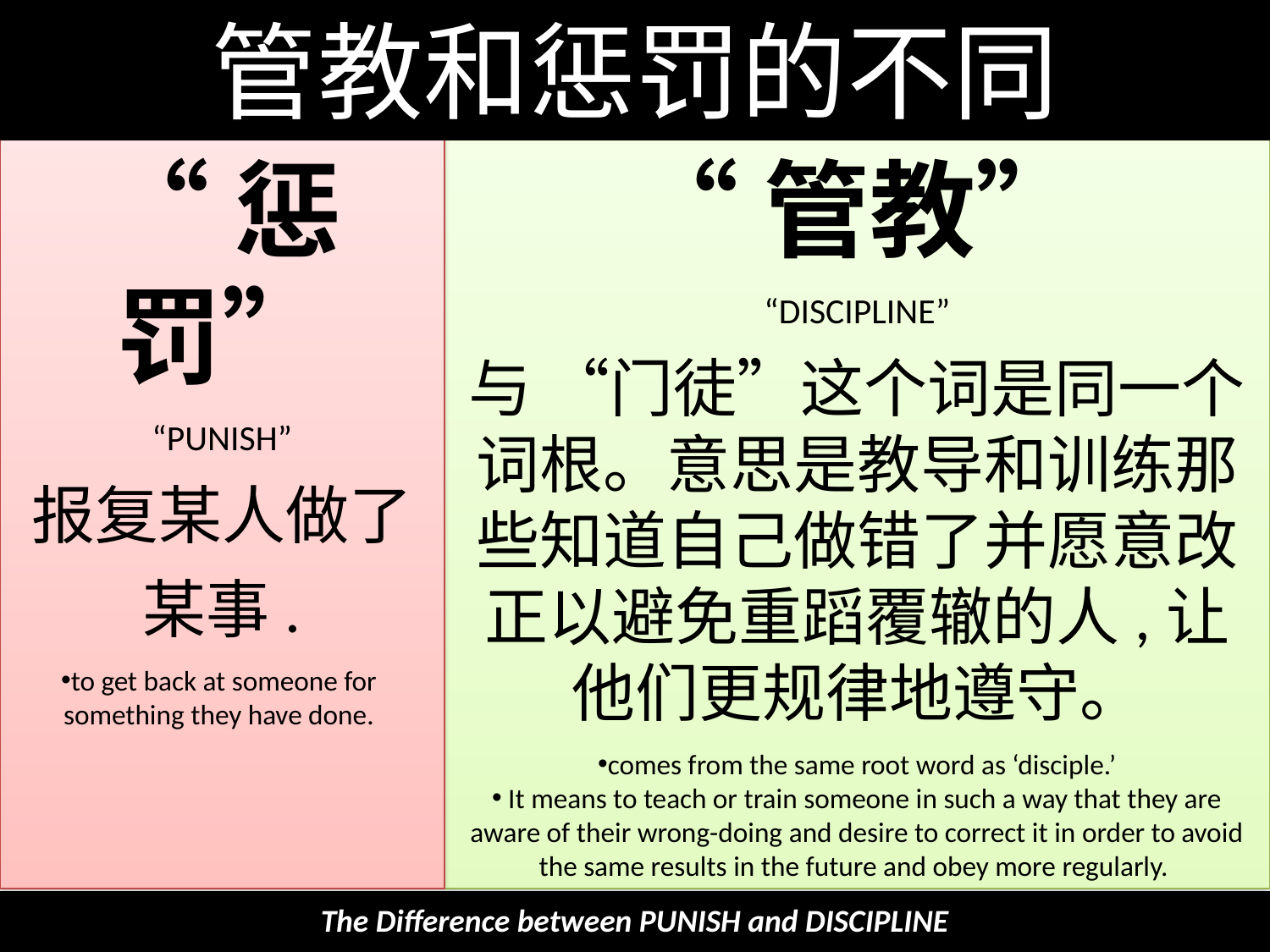

管教和惩罚的不同
“惩罚”
“PUNISH”
报复某人做了
某事.
to get back at someone for  something they have done.
“管教”
“DISCIPLINE”
与 “门徒”这个词是同一个词根。意思是教导和训练那些知道自己做错了并愿意改正以避免重蹈覆辙的人,让他们更规律地遵守。
comes from the same root word as ‘disciple.’
 It means to teach or train someone in such a way that they are aware of their wrong-doing and desire to correct it in order to avoid the same results in the future and obey more regularly.
The Difference between PUNISH and DISCIPLINE